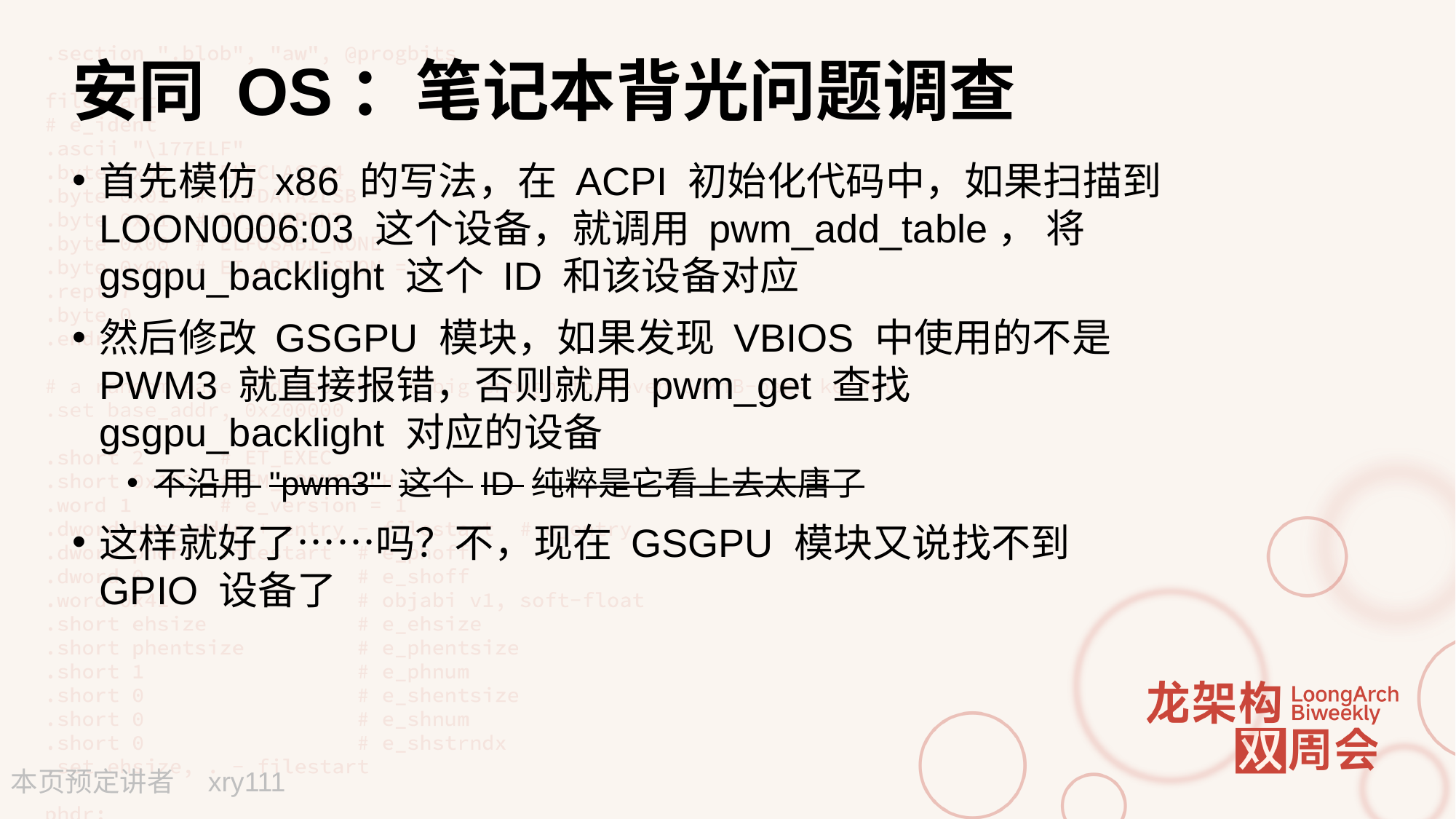

# 安同 OS：笔记本背光问题调查
首先模仿 x86 的写法，在 ACPI 初始化代码中，如果扫描到 LOON0006:03 这个设备，就调用 pwm_add_table， 将 gsgpu_backlight 这个 ID 和该设备对应
然后修改 GSGPU 模块，如果发现 VBIOS 中使用的不是 PWM3 就直接报错，否则就用 pwm_get 查找 gsgpu_backlight 对应的设备
不沿用 "pwm3" 这个 ID 纯粹是它看上去太唐了
这样就好了……吗？不，现在 GSGPU 模块又说找不到 GPIO 设备了
xry111